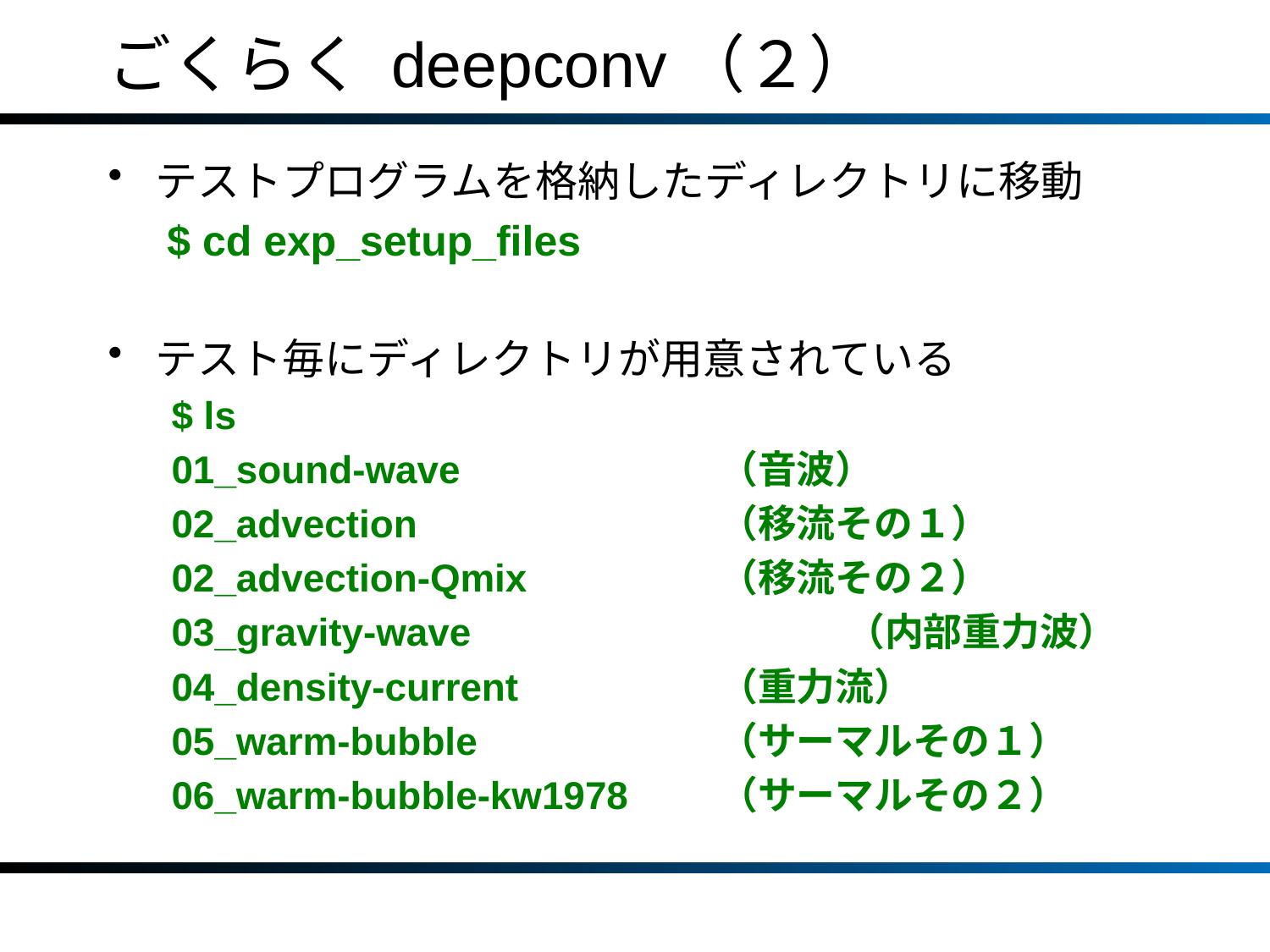

# ごくらく deepconv（２）
テストプログラムを格納したディレクトリに移動
     $ cd exp_setup_files

テスト毎にディレクトリが用意されている
$ ls
01_sound-wave			（音波）
02_advection			（移流その１）
02_advection-Qmix		（移流その２）
03_gravity-wave			（内部重力波）
04_density-current		（重力流）
05_warm-bubble		（サーマルその１）
06_warm-bubble-kw1978	（サーマルその２）